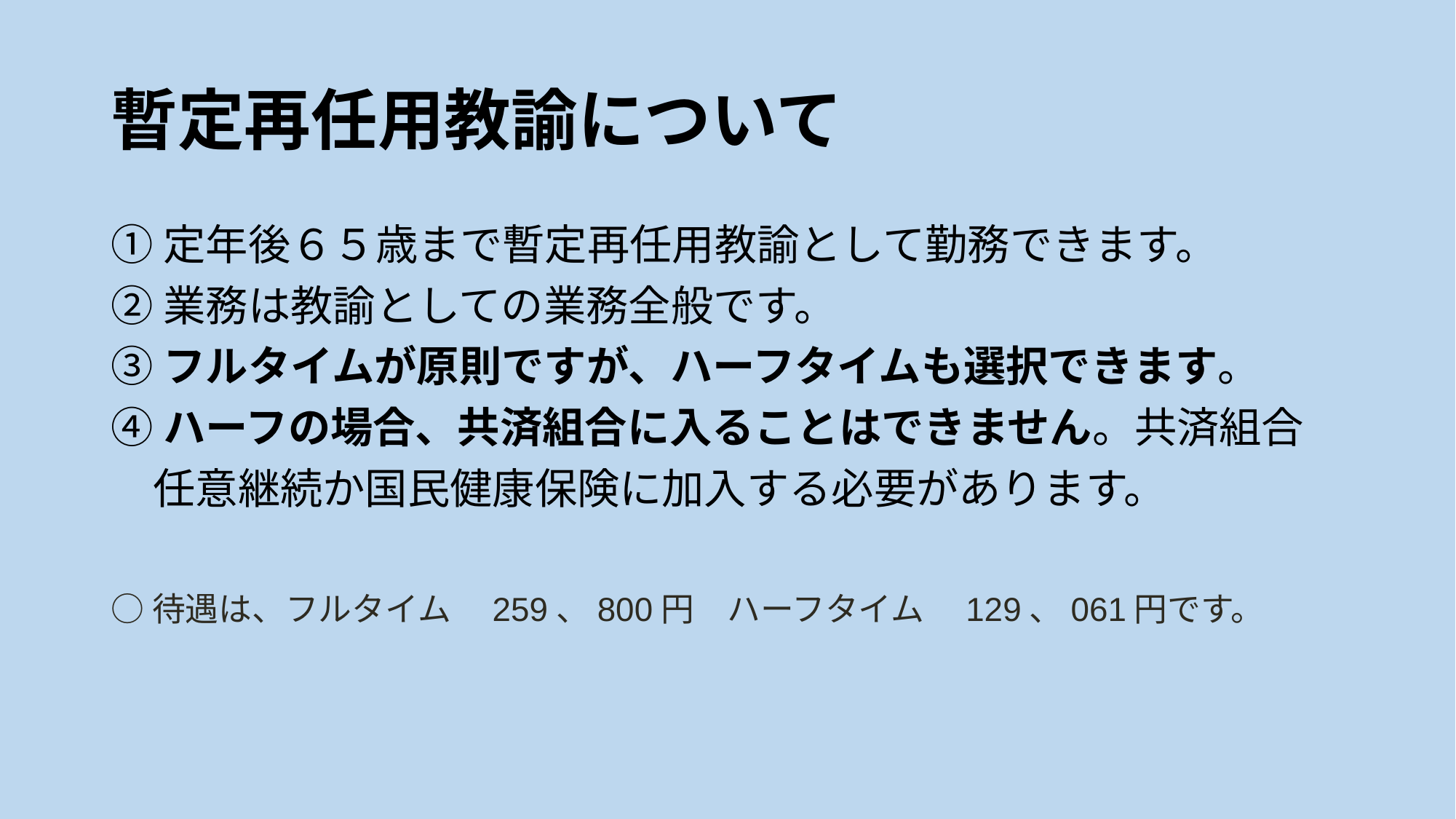

# 暫定再任用教諭について
①定年後６５歳まで暫定再任用教諭として勤務できます。
②業務は教諭としての業務全般です。
③フルタイムが原則ですが、ハーフタイムも選択できます。
④ハーフの場合、共済組合に入ることはできません。共済組合
　任意継続か国民健康保険に加入する必要があります。

○待遇は、フルタイム　259、800円　ハーフタイム　129、061円です。